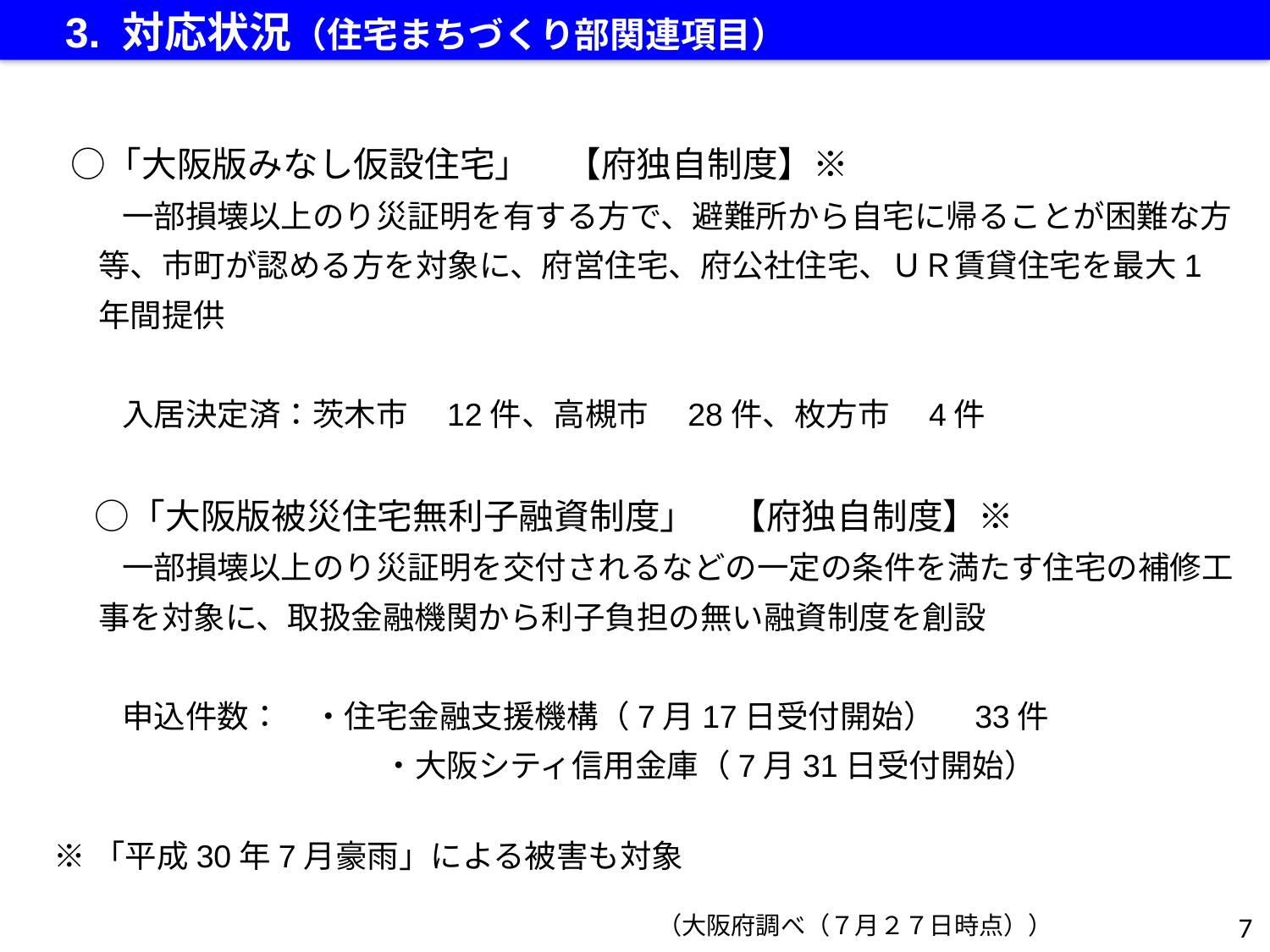

3. 対応状況（住宅まちづくり部関連項目）
　○「大阪版みなし仮設住宅」　【府独自制度】※
一部損壊以上のり災証明を有する方で、避難所から自宅に帰ることが困難な方等、市町が認める方を対象に、府営住宅、府公社住宅、ＵＲ賃貸住宅を最大1年間提供

入居決定済：茨木市　12件、高槻市　28件、枚方市　4件

　○「大阪版被災住宅無利子融資制度」　【府独自制度】※
一部損壊以上のり災証明を交付されるなどの一定の条件を満たす住宅の補修工事を対象に、取扱金融機関から利子負担の無い融資制度を創設

申込件数：　・住宅金融支援機構（7月17日受付開始）　33件
　　　　　　　 　・大阪シティ信用金庫（7月31日受付開始）

※「平成30年7月豪雨」による被害も対象
7
（大阪府調べ（７月２７日時点））